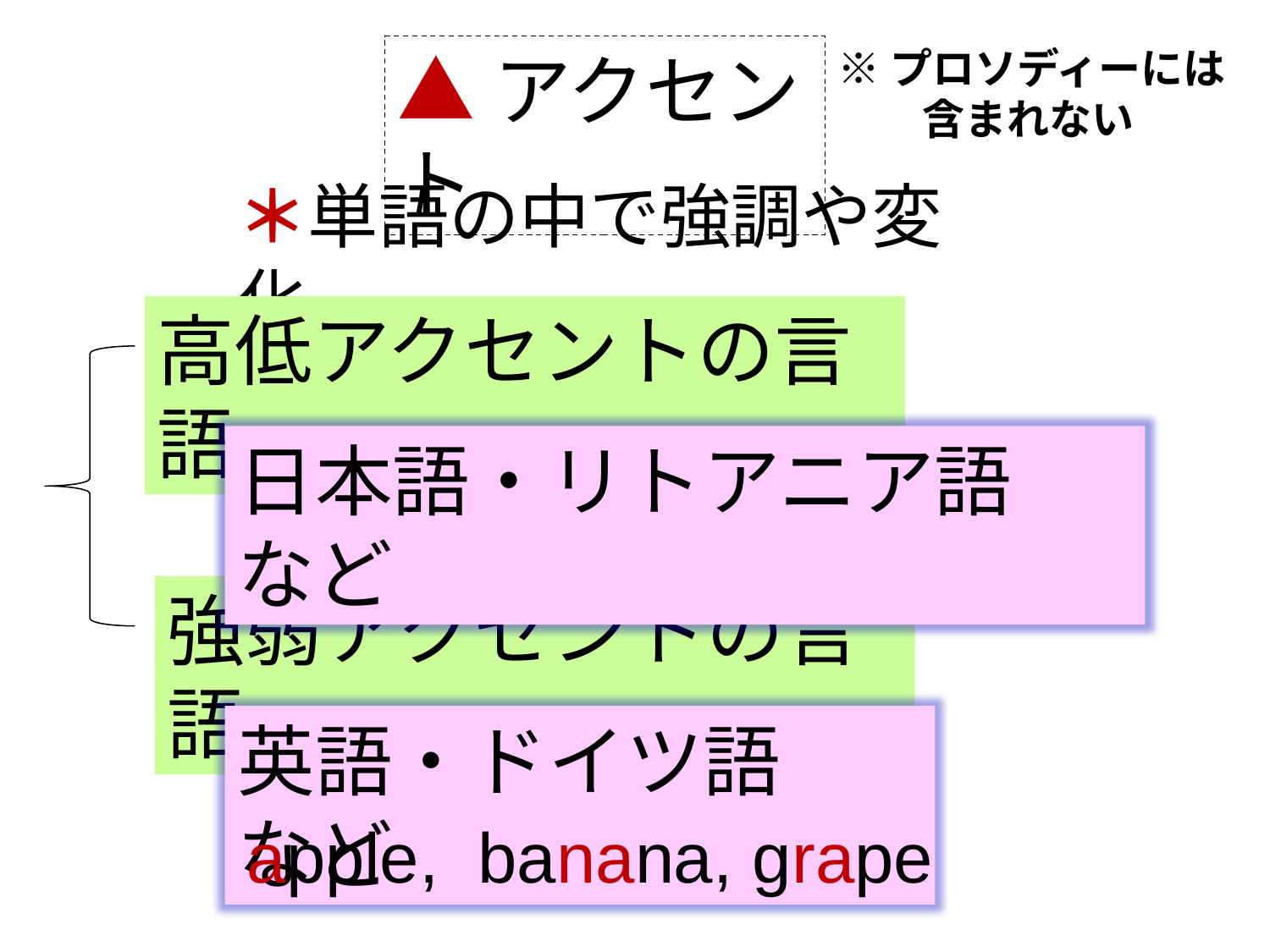

▲アクセント
※プロソディーには
　　含まれない
＊単語の中で強調や変化
高低アクセントの言語

日本語・リトアニア語　など
強弱アクセントの言語
英語・ドイツ語　など
 apple,  banana, grape